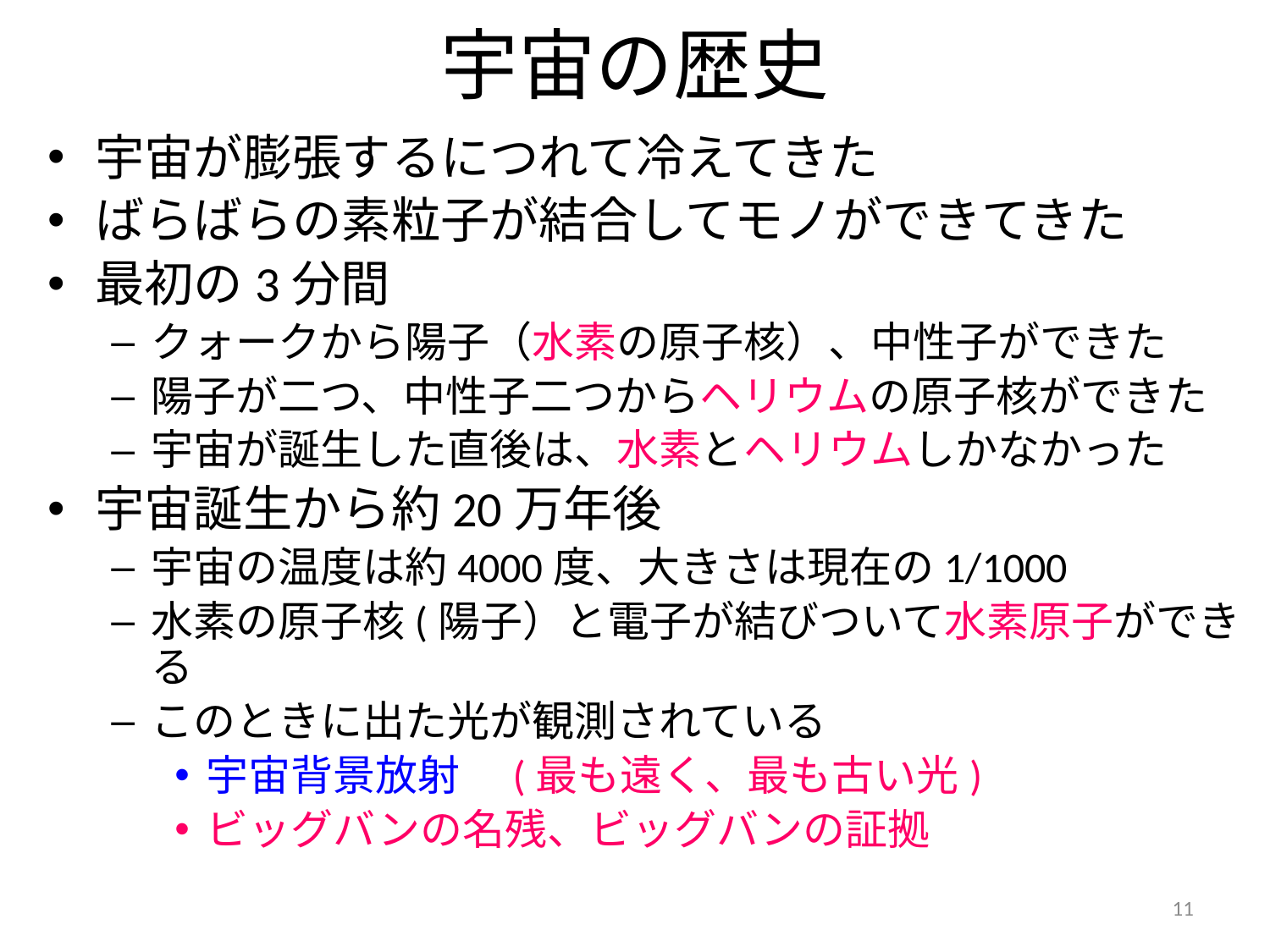

# 宇宙の歴史
宇宙が膨張するにつれて冷えてきた
ばらばらの素粒子が結合してモノができてきた
最初の3分間
クォークから陽子（水素の原子核）、中性子ができた
陽子が二つ、中性子二つからヘリウムの原子核ができた
宇宙が誕生した直後は、水素とヘリウムしかなかった
宇宙誕生から約20万年後
宇宙の温度は約4000度、大きさは現在の1/1000
水素の原子核(陽子）と電子が結びついて水素原子ができる
このときに出た光が観測されている
宇宙背景放射　(最も遠く、最も古い光)
ビッグバンの名残、ビッグバンの証拠
11